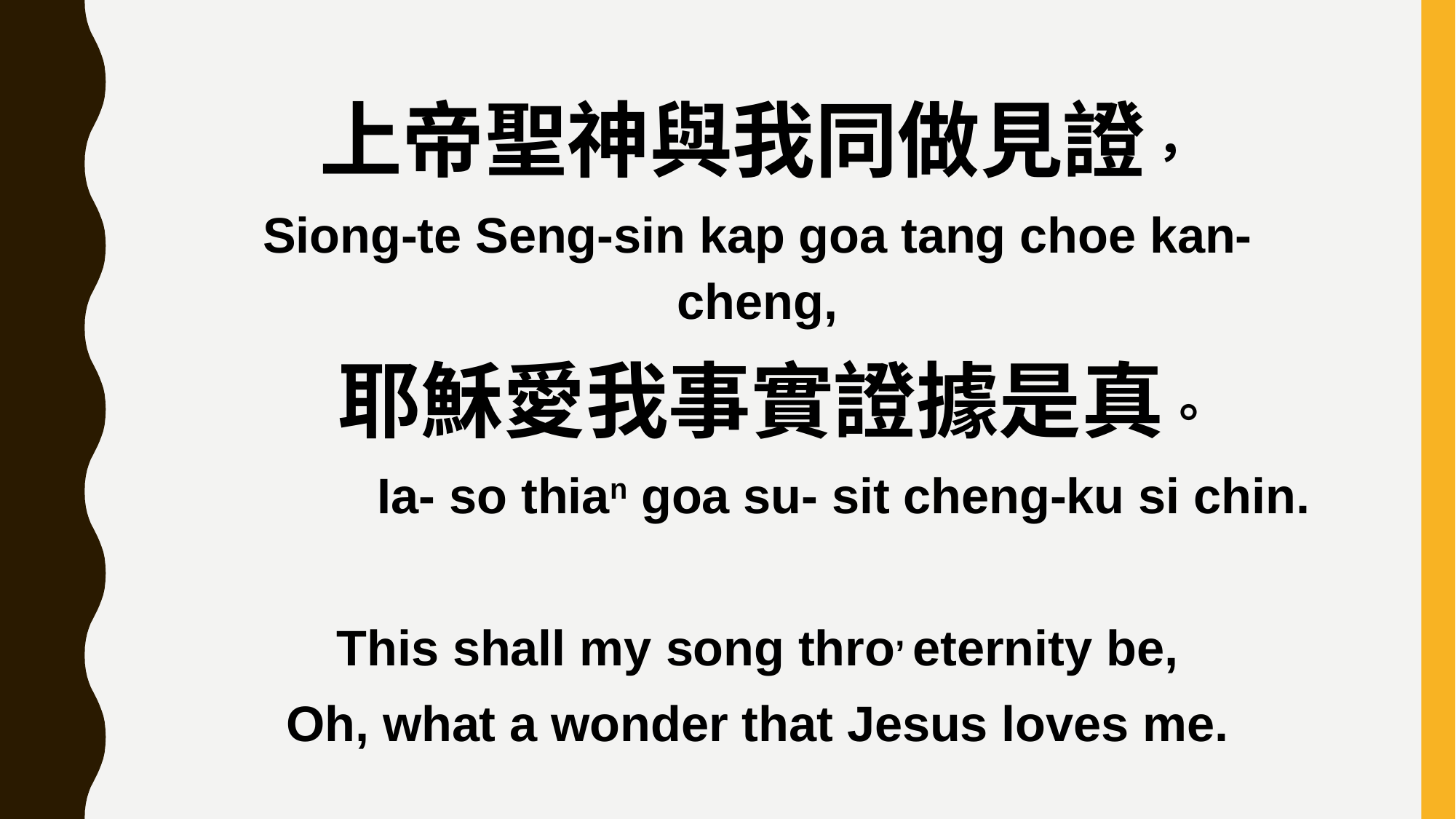

上帝聖神與我同做見證，
Siong-te Seng-sin kap goa tang choe kan-cheng,
 耶穌愛我事實證據是真。
             Ia- so thian goa su- sit cheng-ku si chin.

This shall my song thro’ eternity be,
Oh, what a wonder that Jesus loves me.